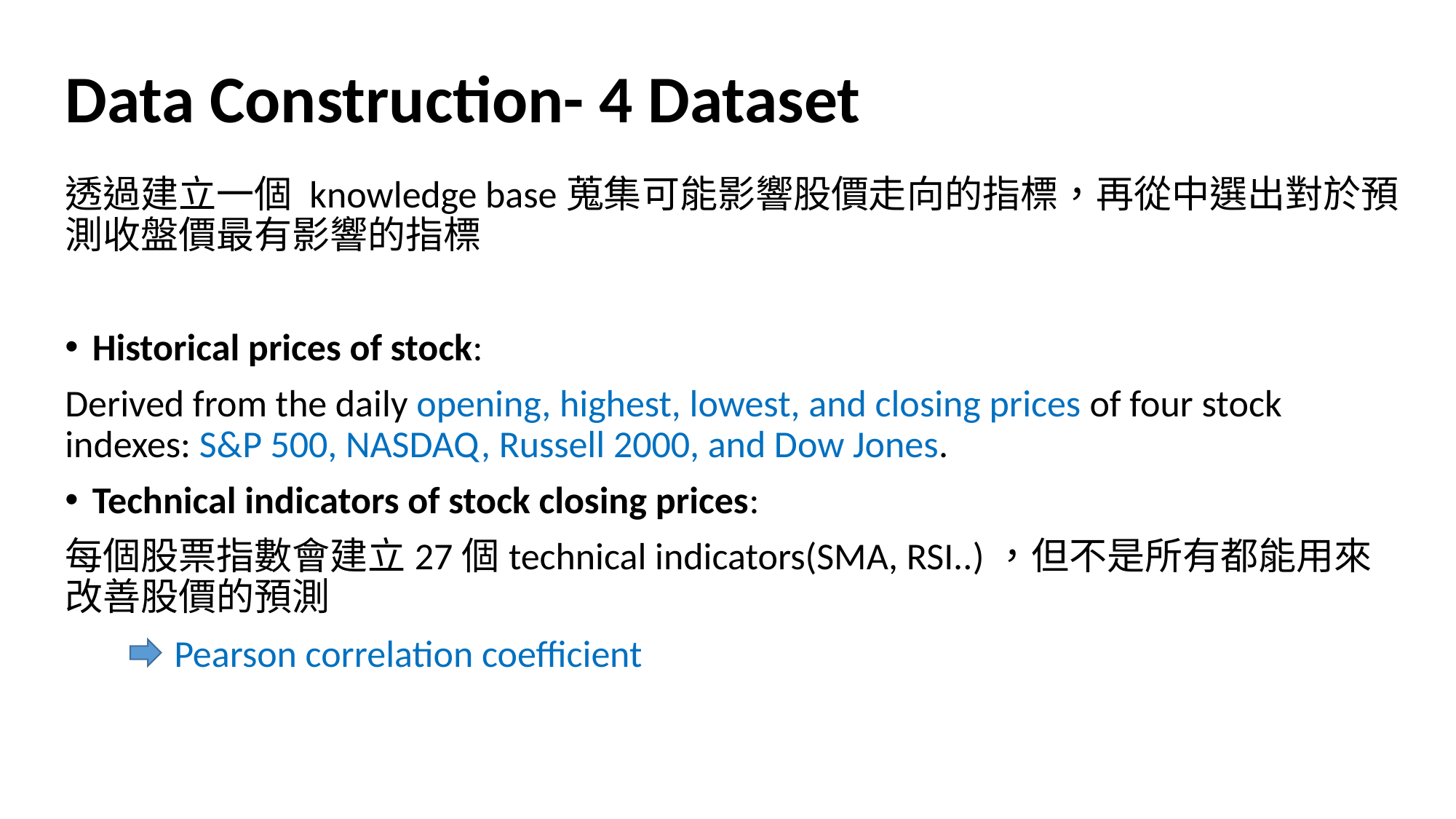

# Data Construction- 4 Dataset
透過建立一個 knowledge base蒐集可能影響股價走向的指標，再從中選出對於預測收盤價最有影響的指標

Historical prices of stock:
Derived from the daily opening, highest, lowest, and closing prices of four stock indexes: S&P 500, NASDAQ, Russell 2000, and Dow Jones.
Technical indicators of stock closing prices:
每個股票指數會建立27個technical indicators(SMA, RSI..)，但不是所有都能用來改善股價的預測
	Pearson correlation coefficient